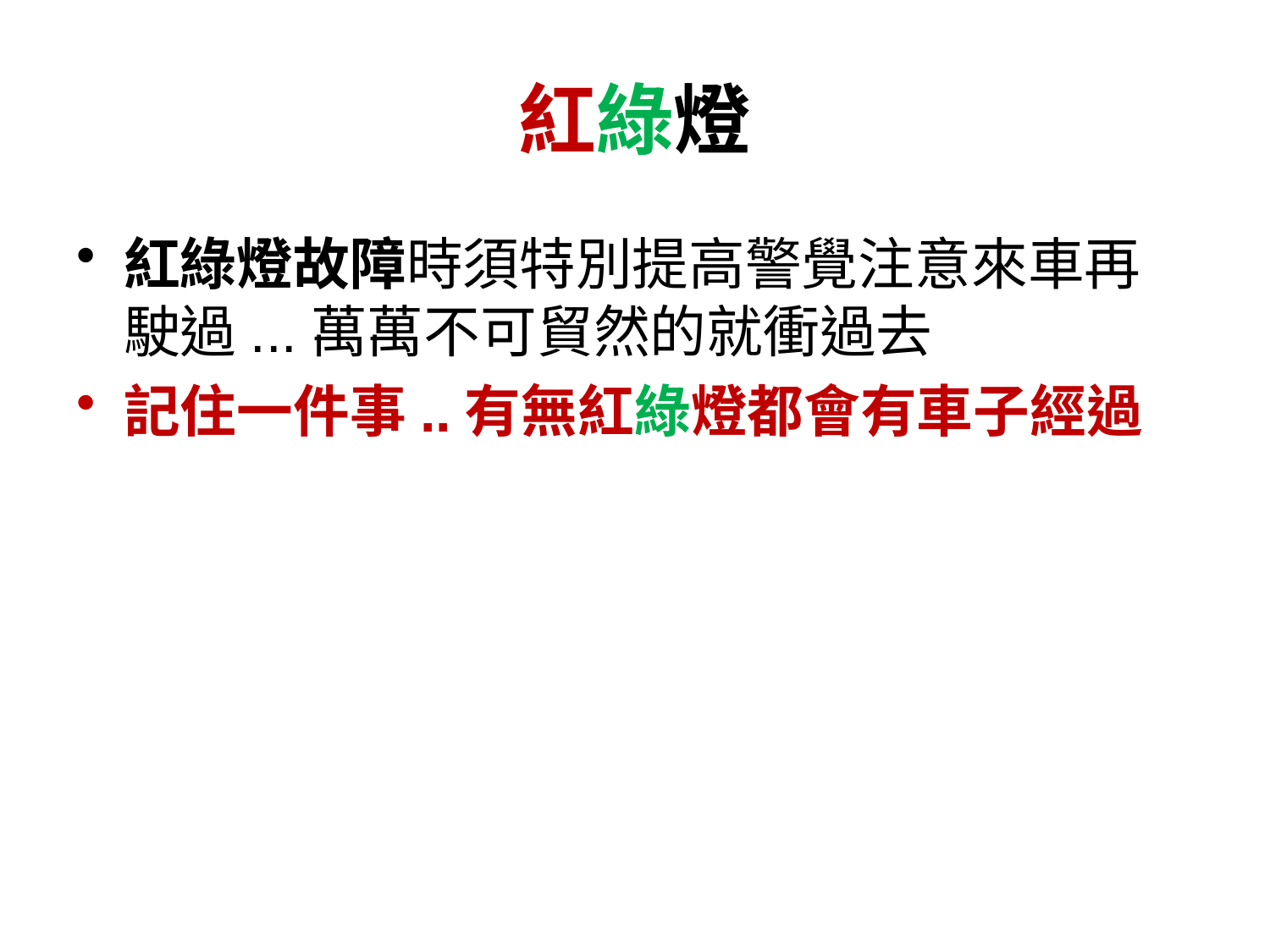

# 紅綠燈
紅綠燈故障時須特別提高警覺注意來車再駛過...萬萬不可貿然的就衝過去
記住一件事..有無紅綠燈都會有車子經過